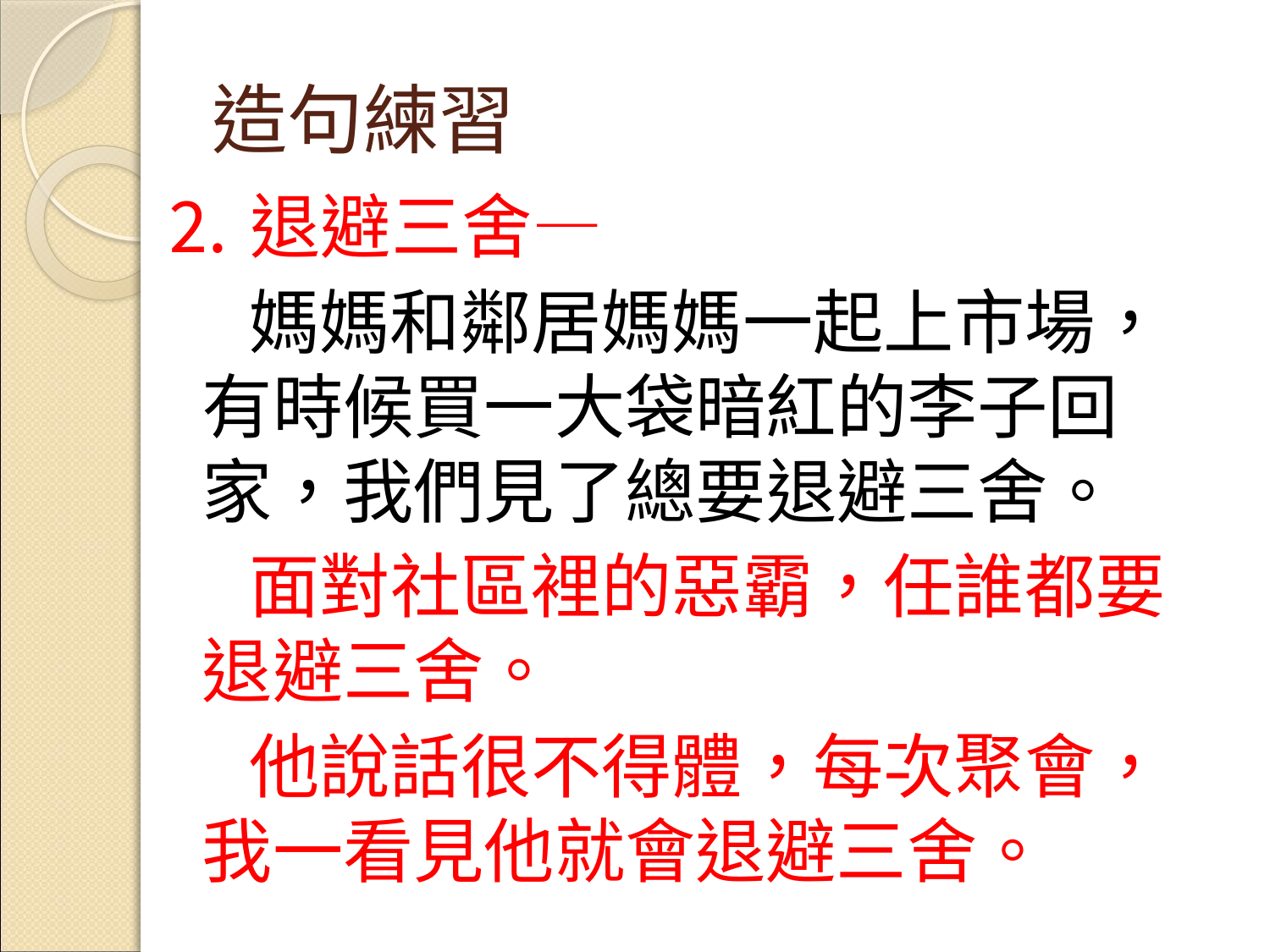

造句練習
⒉退避三舍—
　 媽媽和鄰居媽媽一起上市場，有時候買一大袋暗紅的李子回家，我們見了總要退避三舍。
　 面對社區裡的惡霸，任誰都要退避三舍。
　 他說話很不得體，每次聚會，我一看見他就會退避三舍。